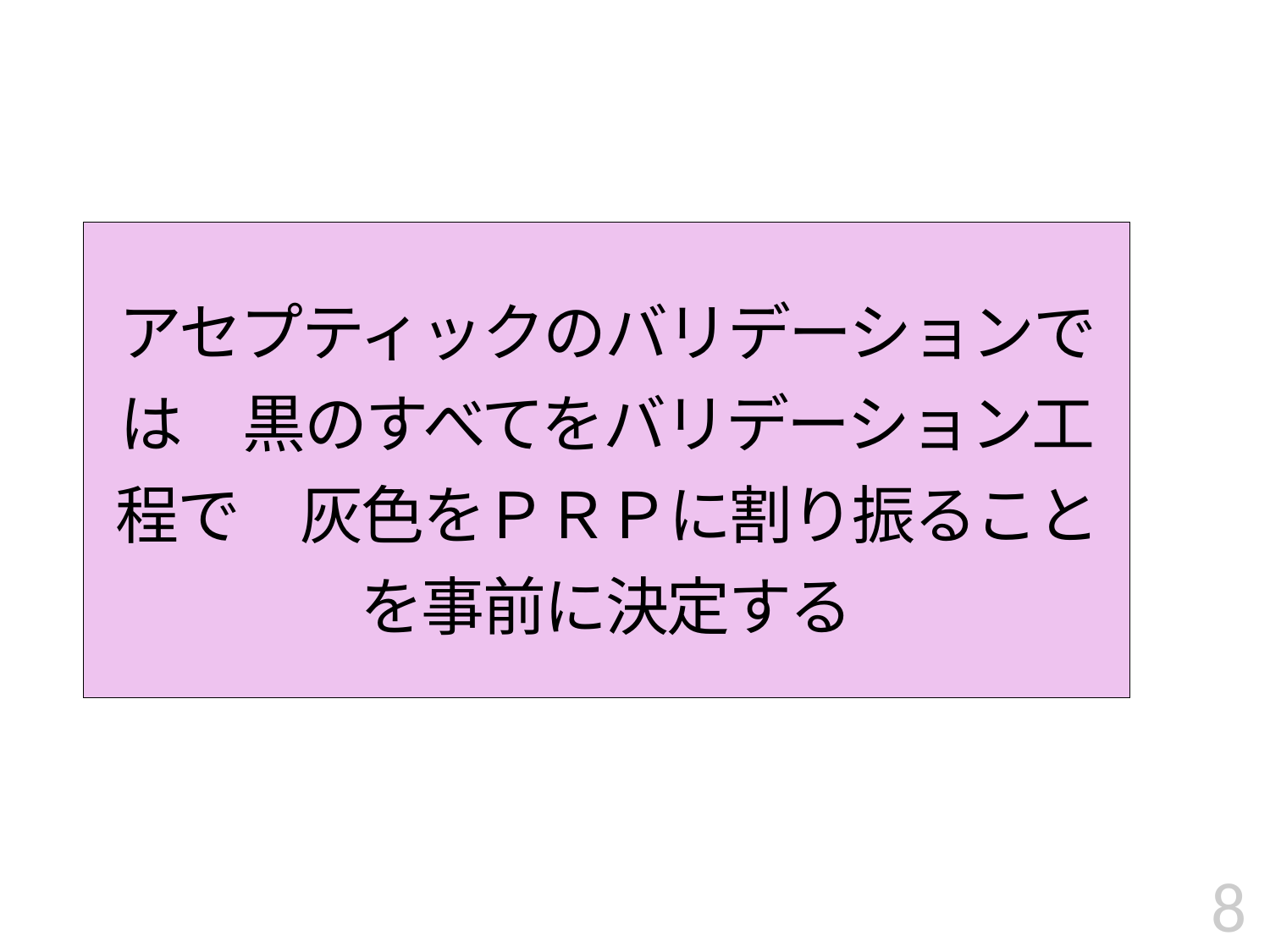

アセプティックのバリデーションでは　黒のすべてをバリデーション工程で　灰色をＰＲＰに割り振ることを事前に決定する
8